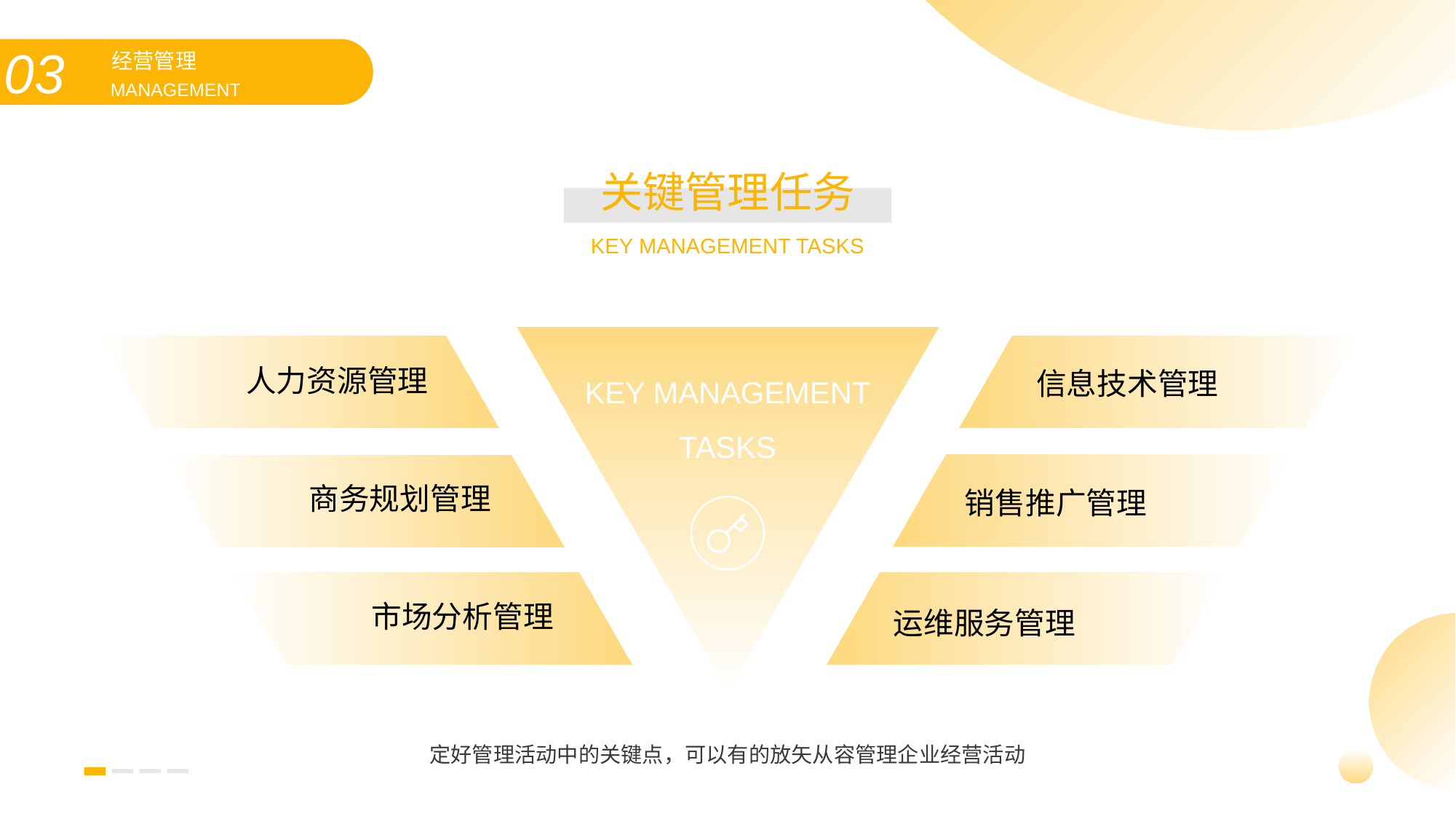

经营管理
MANAGEMENT
关键管理任务

KEY MANAGEMENT TASKS

人力资源管理

信息技术管理
KEY MANAGEMENT
TASKS

销售推广管理

商务规划管理

市场分析管理

运维服务管理
定好管理活动中的关键点，可以有的放矢从容管理企业经营活动